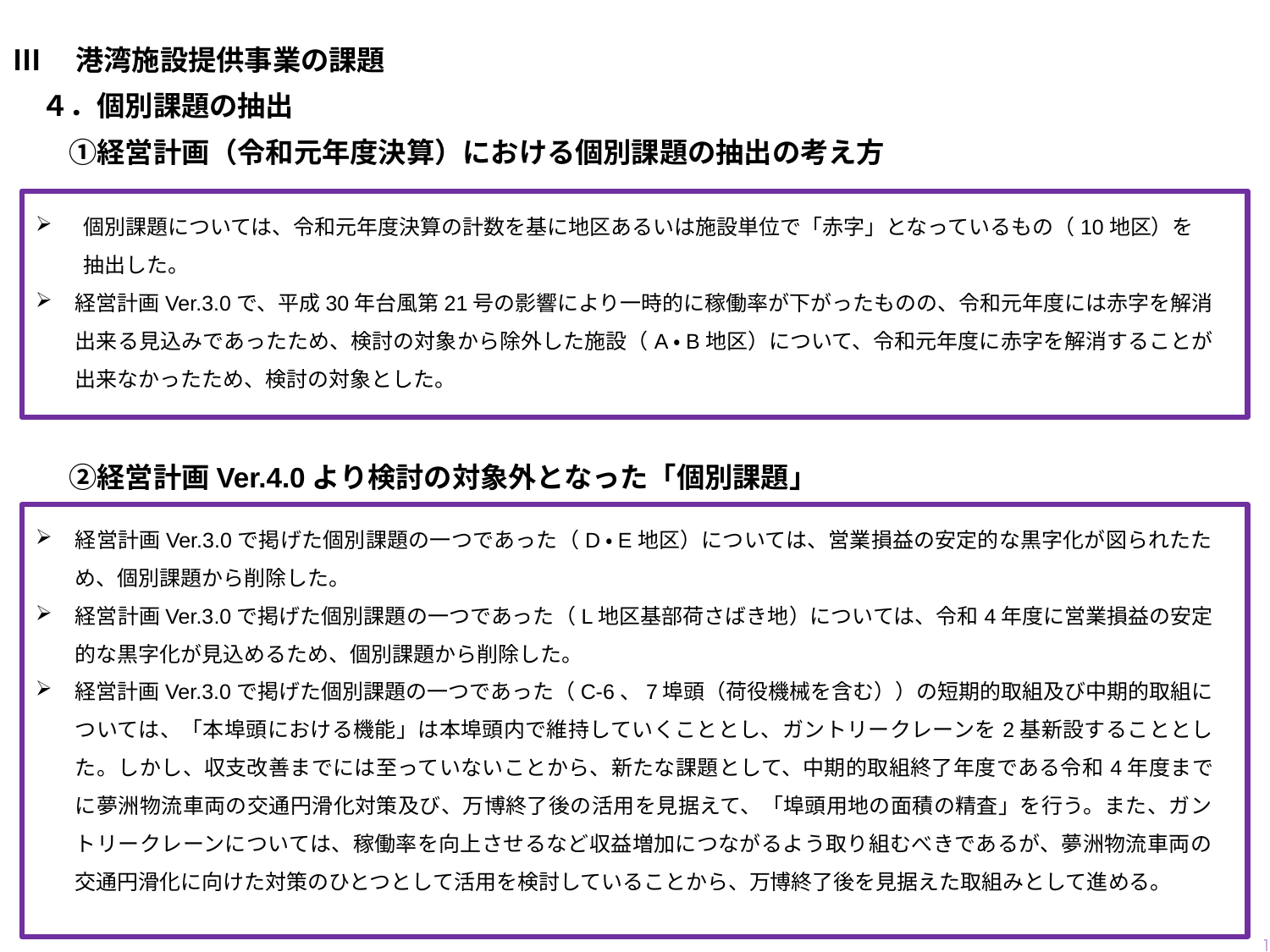

Ⅲ　港湾施設提供事業の課題

　４．個別課題の抽出

　　①経営計画（令和元年度決算）における個別課題の抽出の考え方

個別課題については、令和元年度決算の計数を基に地区あるいは施設単位で「赤字」となっているもの（10地区）を抽出した。
経営計画Ver.3.0で、平成30年台風第21号の影響により一時的に稼働率が下がったものの、令和元年度には赤字を解消出来る見込みであったため、検討の対象から除外した施設（A・B地区）について、令和元年度に赤字を解消することが出来なかったため、検討の対象とした。
　　②経営計画Ver.4.0より検討の対象外となった「個別課題」

経営計画Ver.3.0で掲げた個別課題の一つであった（D・E地区）については、営業損益の安定的な黒字化が図られたため、個別課題から削除した。
経営計画Ver.3.0で掲げた個別課題の一つであった（L地区基部荷さばき地）については、令和4年度に営業損益の安定的な黒字化が見込めるため、個別課題から削除した。
経営計画Ver.3.0で掲げた個別課題の一つであった（C-6、7埠頭（荷役機械を含む））の短期的取組及び中期的取組については、「本埠頭における機能」は本埠頭内で維持していくこととし、ガントリークレーンを2基新設することとした。しかし、収支改善までには至っていないことから、新たな課題として、中期的取組終了年度である令和4年度までに夢洲物流車両の交通円滑化対策及び、万博終了後の活用を見据えて、「埠頭用地の面積の精査」を行う。また、ガントリークレーンについては、稼働率を向上させるなど収益増加につながるよう取り組むべきであるが、夢洲物流車両の交通円滑化に向けた対策のひとつとして活用を検討していることから、万博終了後を見据えた取組みとして進める。
1